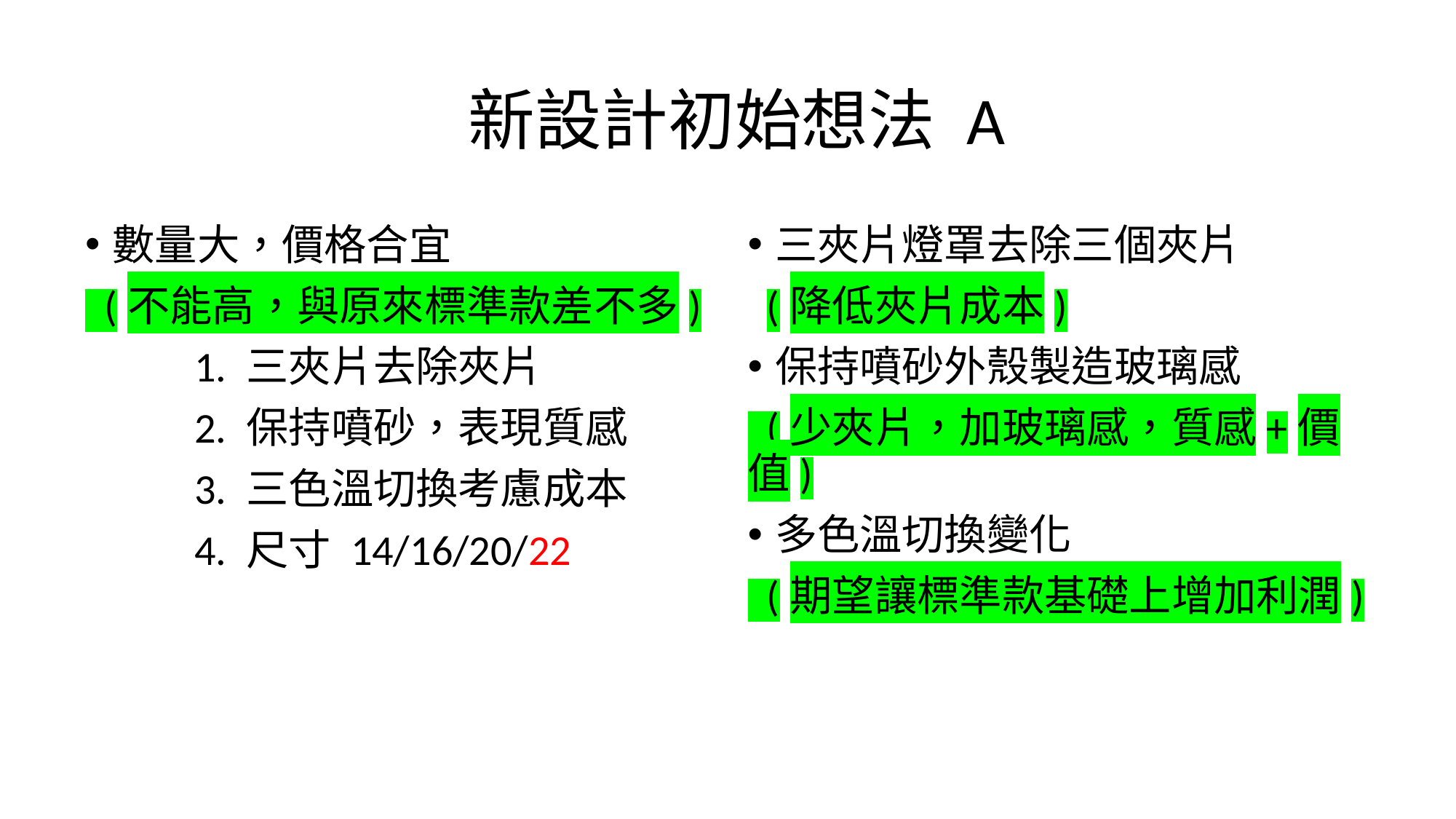

# 新設計初始想法 A
數量大，價格合宜
  (不能高，與原來標準款差不多)
	1. 三夾片去除夾片
	2. 保持噴砂，表現質感
	3. 三色溫切換考慮成本
	4. 尺寸 14/16/20/22

三夾片燈罩去除三個夾片
  (降低夾片成本)
保持噴砂外殼製造玻璃感
  (少夾片，加玻璃感，質感+價值)
多色溫切換變化
  (期望讓標準款基礎上增加利潤)